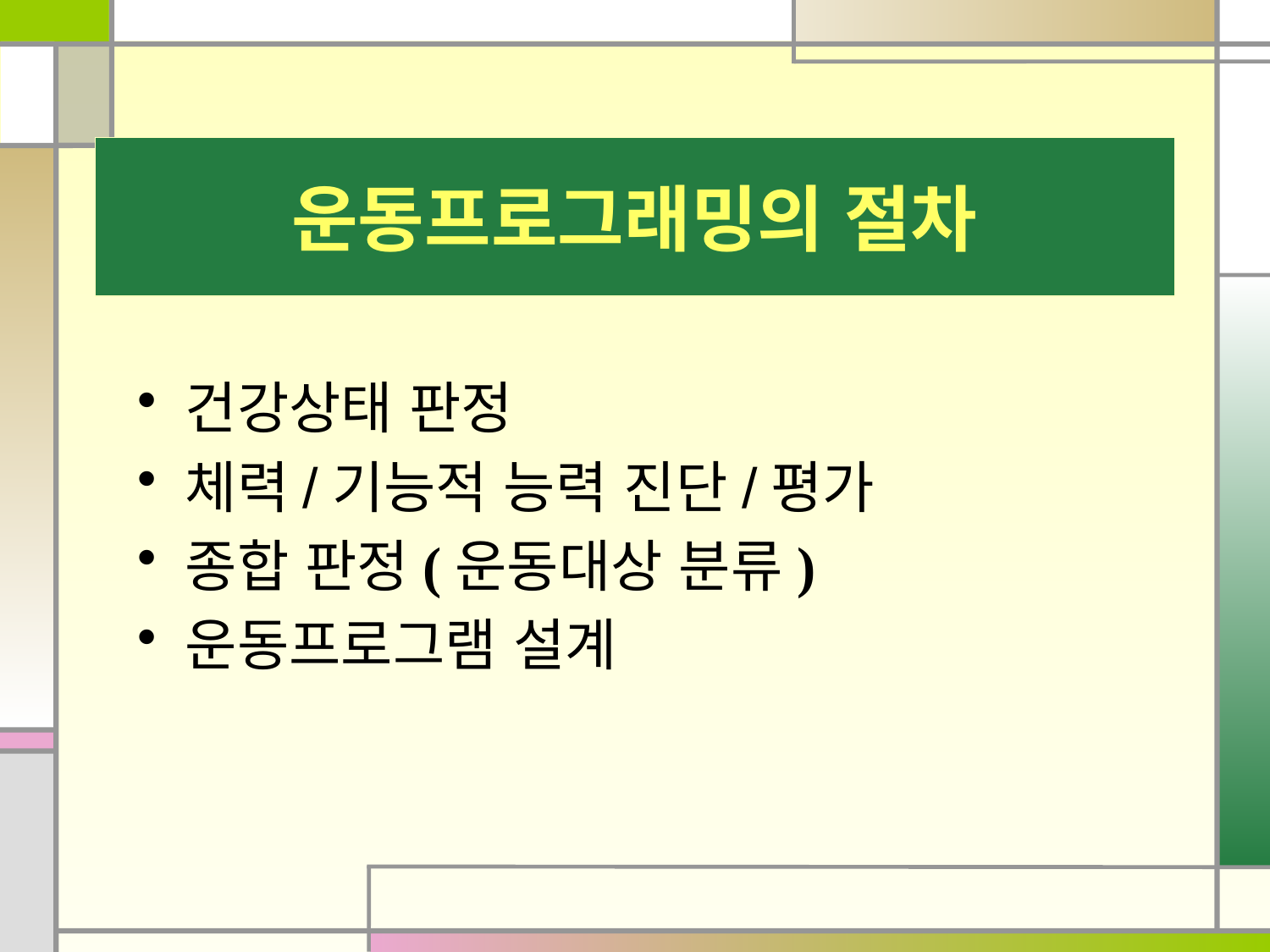

# 운동프로그래밍의 절차
건강상태 판정
체력/기능적 능력 진단/평가
종합 판정(운동대상 분류)
운동프로그램 설계